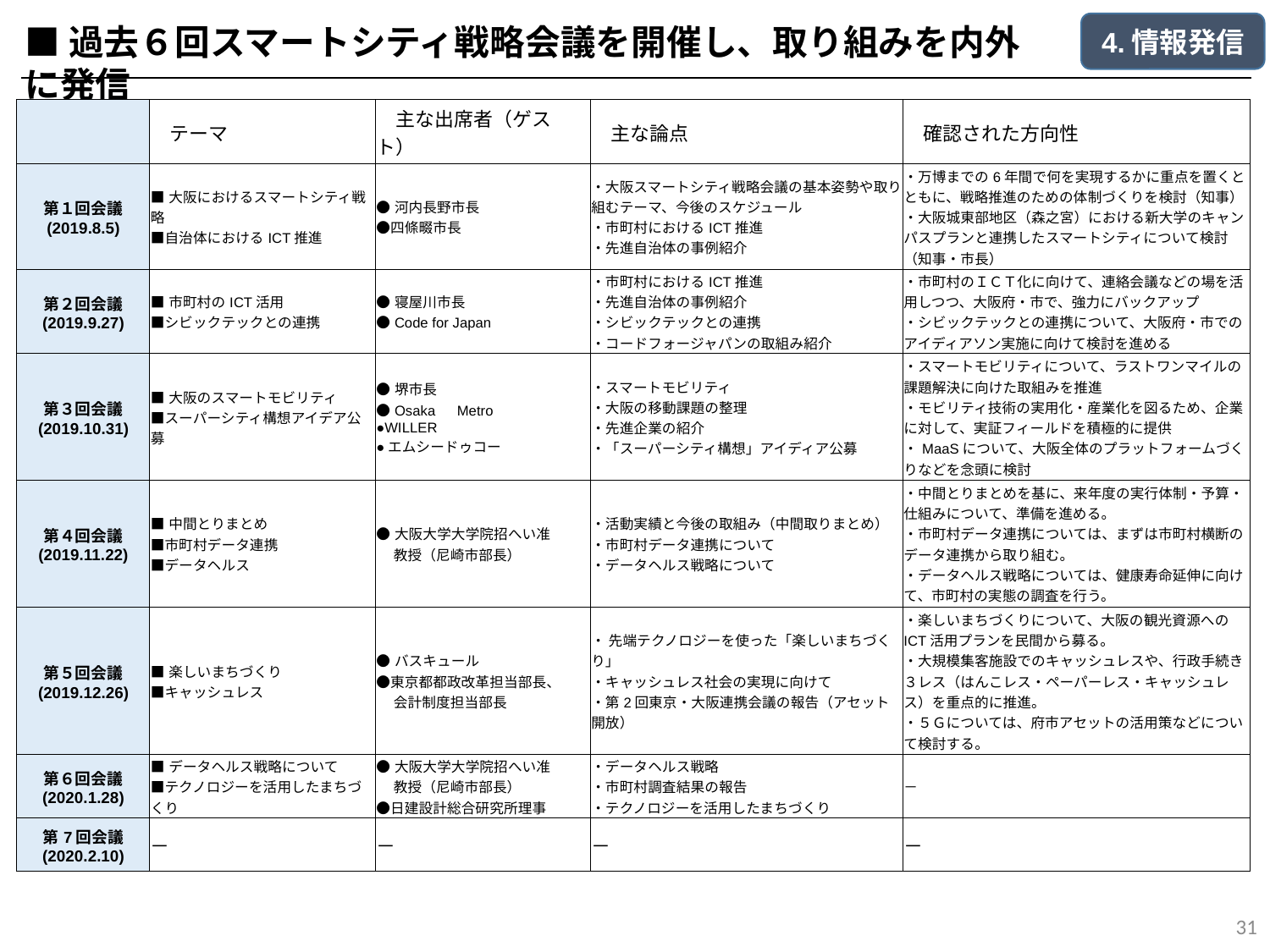

4.情報発信
■過去６回スマートシティ戦略会議を開催し、取り組みを内外に発信
|  | テーマ | 主な出席者（ゲスト） | 主な論点 | 確認された方向性 |
| --- | --- | --- | --- | --- |
| 第１回会議 (2019.8.5) | ■大阪におけるスマートシティ戦略 ■自治体におけるICT推進 | ●河内長野市長 ●四條畷市長 | ・大阪スマートシティ戦略会議の基本姿勢や取り組むテーマ、今後のスケジュール ・市町村におけるICT推進 ・先進自治体の事例紹介 | ・万博までの6年間で何を実現するかに重点を置くとともに、戦略推進のための体制づくりを検討（知事） ・大阪城東部地区（森之宮）における新大学のキャンパスプランと連携したスマートシティについて検討（知事・市長） |
| 第２回会議 (2019.9.27) | ■市町村のICT活用 ■シビックテックとの連携 | ●寝屋川市長 ●Code for Japan | ・市町村におけるICT推進 ・先進自治体の事例紹介 ・シビックテックとの連携 ・コードフォージャパンの取組み紹介 | ・市町村のＩＣＴ化に向けて、連絡会議などの場を活用しつつ、大阪府・市で、強力にバックアップ ・シビックテックとの連携について、大阪府・市でのアイディアソン実施に向けて検討を進める |
| 第３回会議 (2019.10.31) | ■大阪のスマートモビリティ ■スーパーシティ構想アイデア公募 | ●堺市長 ●Osaka　Metro ●WILLER ●エムシードゥコー | ・スマートモビリティ ・大阪の移動課題の整理 ・先進企業の紹介 ・「スーパーシティ構想」アイディア公募 | ・スマートモビリティについて、ラストワンマイルの課題解決に向けた取組みを推進 ・モビリティ技術の実用化・産業化を図るため、企業に対して、実証フィールドを積極的に提供 ・MaaSについて、大阪全体のプラットフォームづくりなどを念頭に検討 |
| 第４回会議 (2019.11.22) | ■中間とりまとめ ■市町村データ連携 ■データヘルス | ●大阪大学大学院招へい准 　 教授（尼崎市部長） | ・活動実績と今後の取組み（中間取りまとめ） ・市町村データ連携について ・データヘルス戦略について | ・中間とりまとめを基に、来年度の実行体制・予算・仕組みについて、準備を進める。 ・市町村データ連携については、まずは市町村横断のデータ連携から取り組む。 ・データヘルス戦略については、健康寿命延伸に向けて、市町村の実態の調査を行う。 |
| 第５回会議 (2019.12.26) | ■楽しいまちづくり ■キャッシュレス | ●バスキュール ●東京都都政改革担当部長、 　 会計制度担当部長 | ・ 先端テクノロジーを使った「楽しいまちづくり」 ・キャッシュレス社会の実現に向けて ・第2回東京・大阪連携会議の報告（アセット開放） | ・楽しいまちづくりについて、大阪の観光資源へのICT活用プランを民間から募る。 ・大規模集客施設でのキャッシュレスや、行政手続き３レス（はんこレス・ペーパーレス・キャッシュレス）を重点的に推進。 ・５Ｇについては、府市アセットの活用策などについて検討する。 |
| 第６回会議 (2020.1.28) | ■データヘルス戦略について ■テクノロジーを活用したまちづくり | ●大阪大学大学院招へい准 　 教授（尼崎市部長） ●日建設計総合研究所理事 | ・データヘルス戦略 ・市町村調査結果の報告 ・テクノロジーを活用したまちづくり | － |
| 第7回会議 (2020.2.10) | － | － | － | － |
31